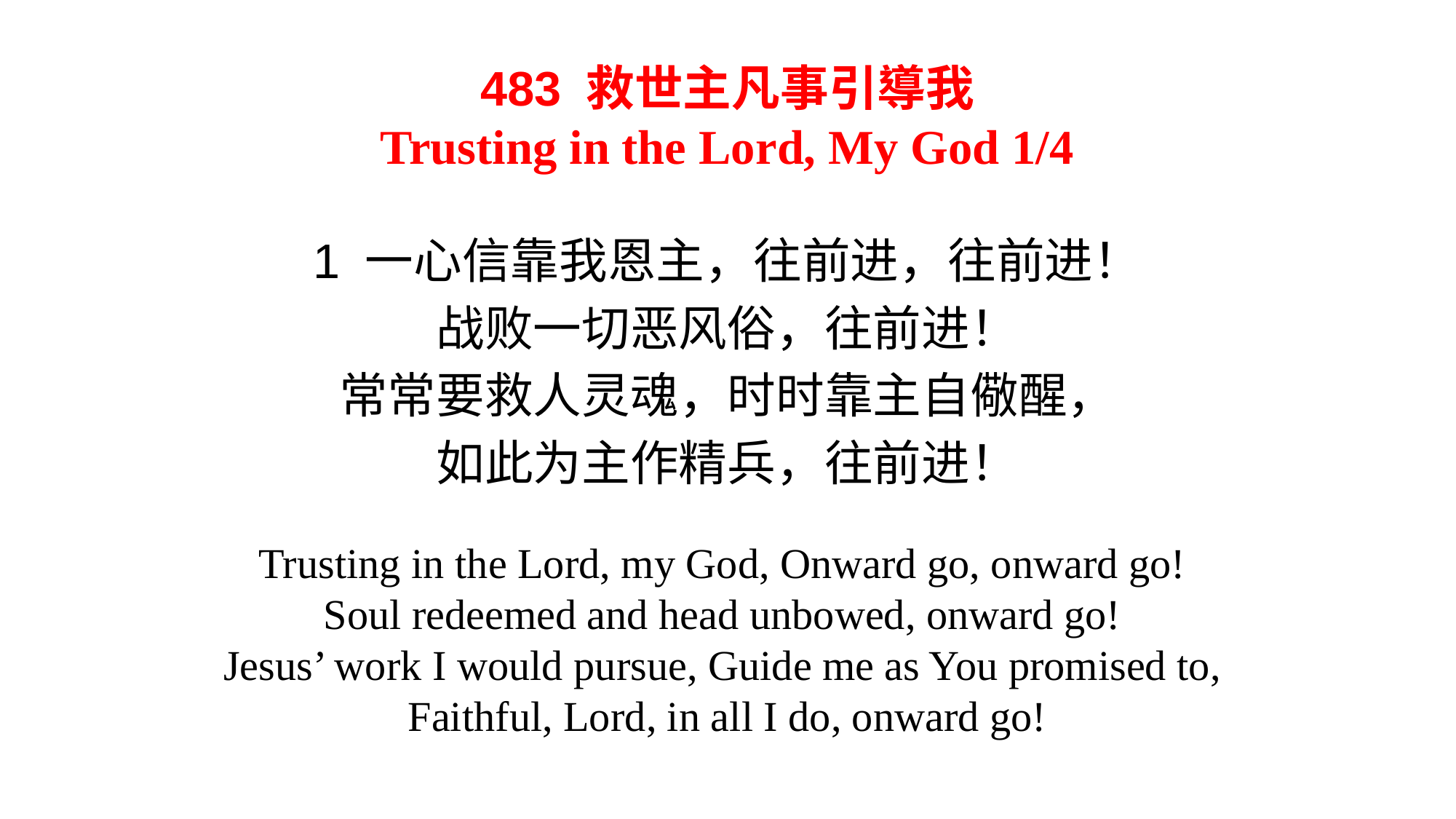

# 483 救世主凡事引導我 Trusting in the Lord, My God 1/4
1 一心信靠我恩主，往前进，往前进！
战败一切恶风俗，往前进！
常常要救人灵魂，时时靠主自儆醒，
如此为主作精兵，往前进！

Trusting in the Lord, my God, Onward go, onward go!
Soul redeemed and head unbowed, onward go!
Jesus’ work I would pursue, Guide me as You promised to,
Faithful, Lord, in all I do, onward go!